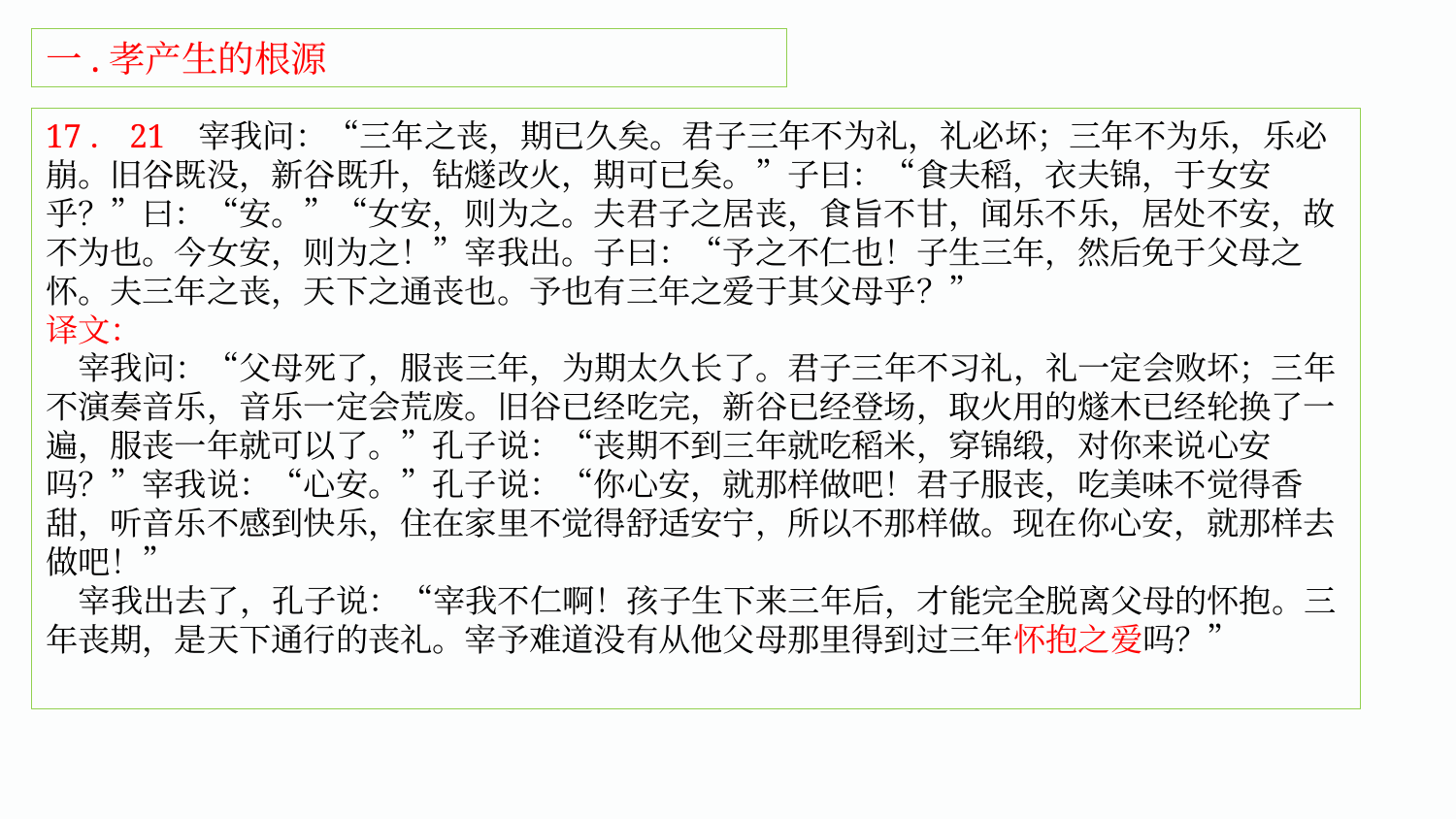

一.孝产生的根源
17．21   宰我问：“三年之丧，期已久矣。君子三年不为礼，礼必坏；三年不为乐，乐必崩。旧谷既没，新谷既升，钻燧改火，期可已矣。”子曰：“食夫稻，衣夫锦，于女安乎？”曰：“安。”“女安，则为之。夫君子之居丧，食旨不甘，闻乐不乐，居处不安，故不为也。今女安，则为之！”宰我出。子曰：“予之不仁也！子生三年，然后免于父母之怀。夫三年之丧，天下之通丧也。予也有三年之爱于其父母乎？”
译文：
   宰我问：“父母死了，服丧三年，为期太久长了。君子三年不习礼，礼一定会败坏；三年不演奏音乐，音乐一定会荒废。旧谷已经吃完，新谷已经登场，取火用的燧木已经轮换了一遍，服丧一年就可以了。”孔子说：“丧期不到三年就吃稻米，穿锦缎，对你来说心安吗？”宰我说：“心安。”孔子说：“你心安，就那样做吧！君子服丧，吃美味不觉得香甜，听音乐不感到快乐，住在家里不觉得舒适安宁，所以不那样做。现在你心安，就那样去做吧！”
    宰我出去了，孔子说：“宰我不仁啊！孩子生下来三年后，才能完全脱离父母的怀抱。三年丧期，是天下通行的丧礼。宰予难道没有从他父母那里得到过三年怀抱之爱吗？”